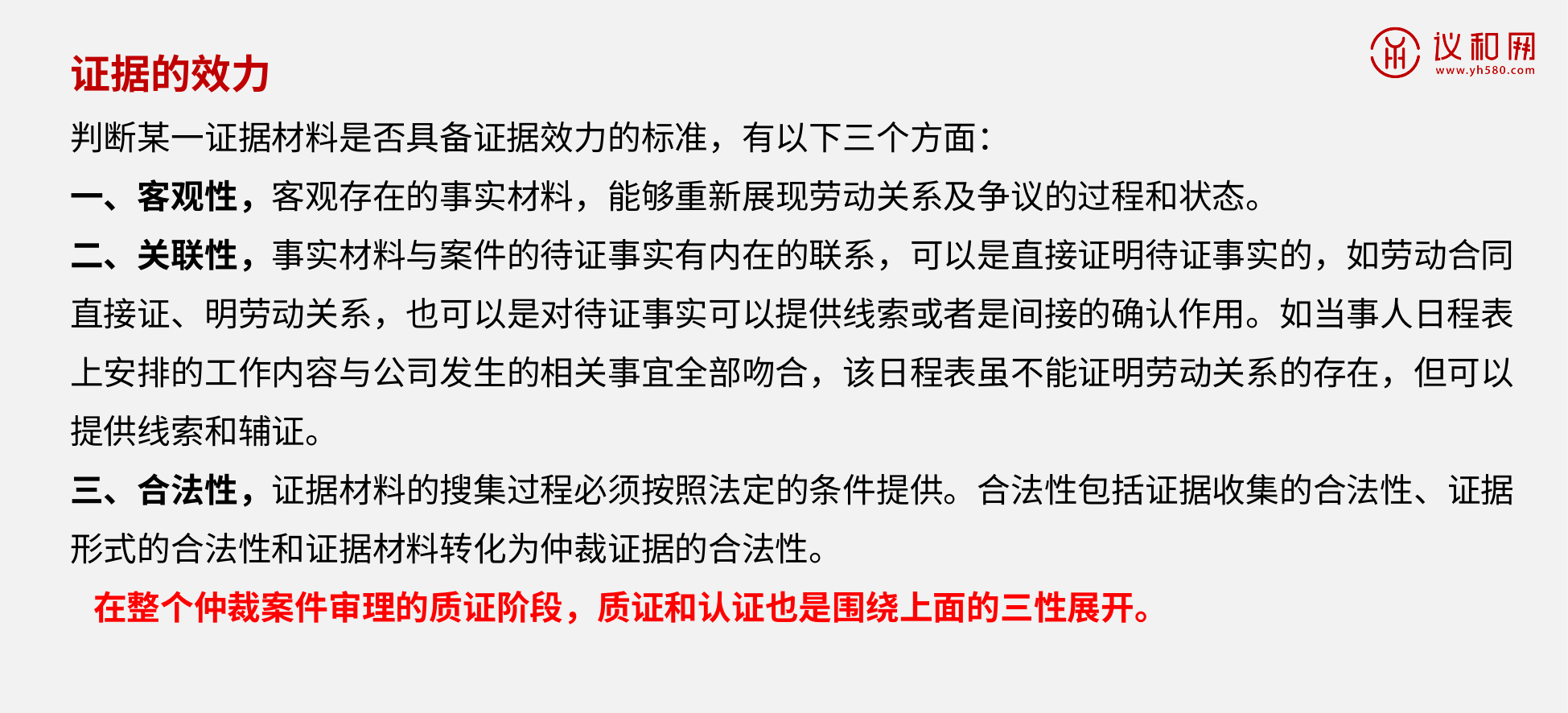

证据的效力
判断某一证据材料是否具备证据效力的标准，有以下三个方面：
一、客观性，客观存在的事实材料，能够重新展现劳动关系及争议的过程和状态。
二、关联性，事实材料与案件的待证事实有内在的联系，可以是直接证明待证事实的，如劳动合同直接证、明劳动关系，也可以是对待证事实可以提供线索或者是间接的确认作用。如当事人日程表上安排的工作内容与公司发生的相关事宜全部吻合，该日程表虽不能证明劳动关系的存在，但可以提供线索和辅证。
三、合法性，证据材料的搜集过程必须按照法定的条件提供。合法性包括证据收集的合法性、证据形式的合法性和证据材料转化为仲裁证据的合法性。
  在整个仲裁案件审理的质证阶段，质证和认证也是围绕上面的三性展开。